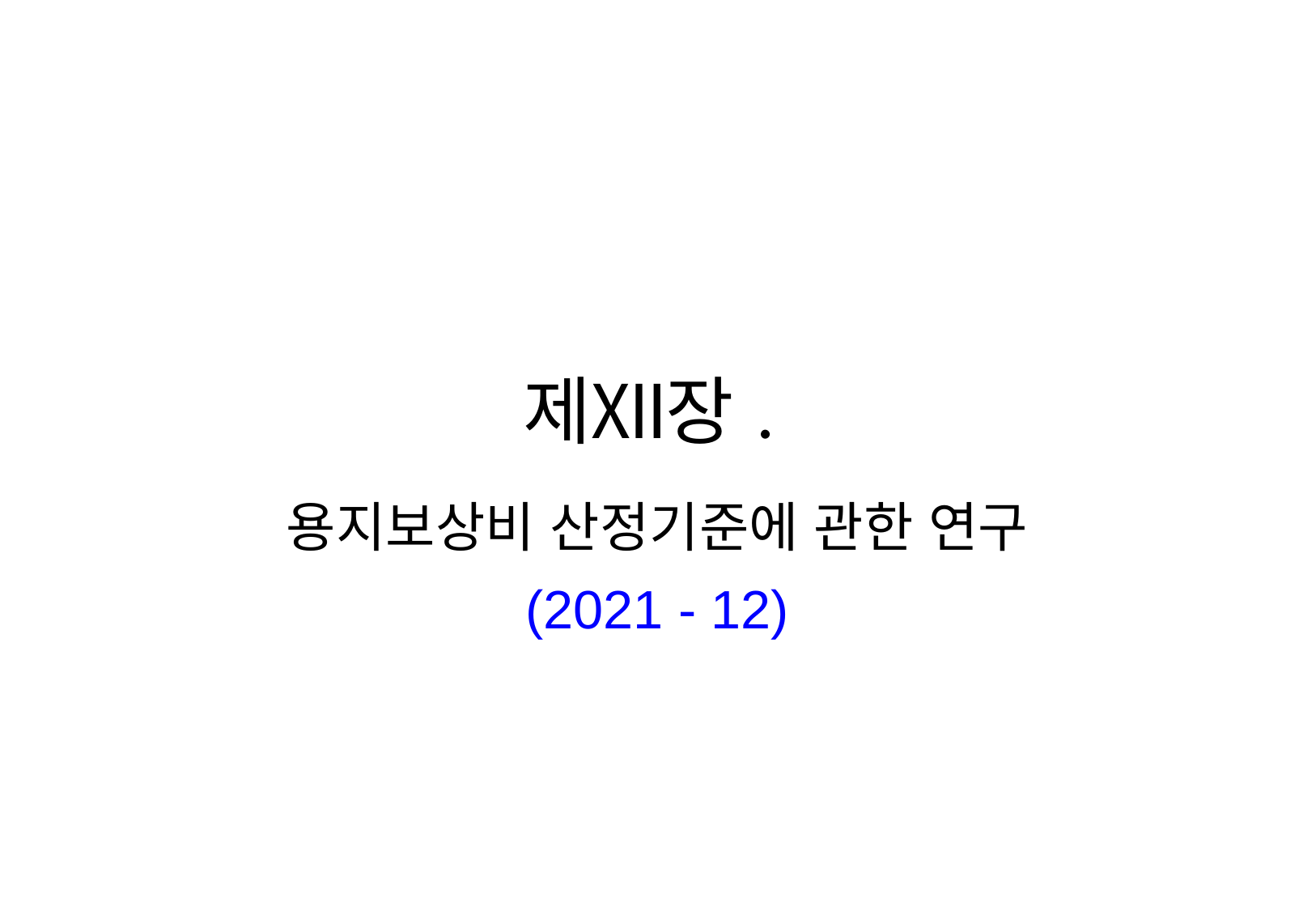

# 제Ⅻ장.
용지보상비 산정기준에 관한 연구
(2021 - 12)